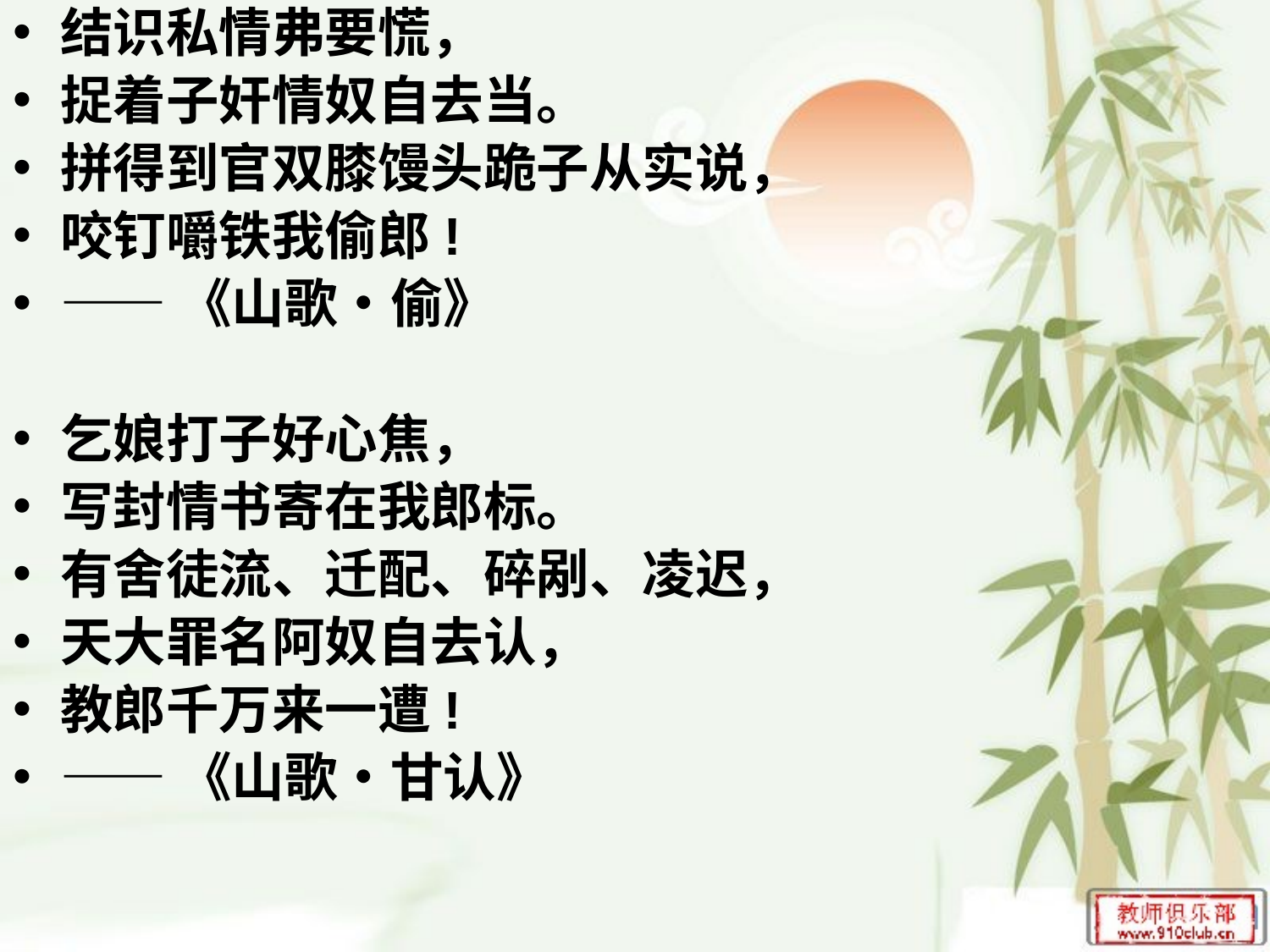

结识私情弗要慌，
捉着子奸情奴自去当。
拼得到官双膝馒头跪子从实说，
咬钉嚼铁我偷郎!
——《山歌•偷》

乞娘打子好心焦，
写封情书寄在我郎标。
有舍徒流、迁配、碎剐、凌迟，
天大罪名阿奴自去认，
教郎千万来一遭!
——《山歌•甘认》